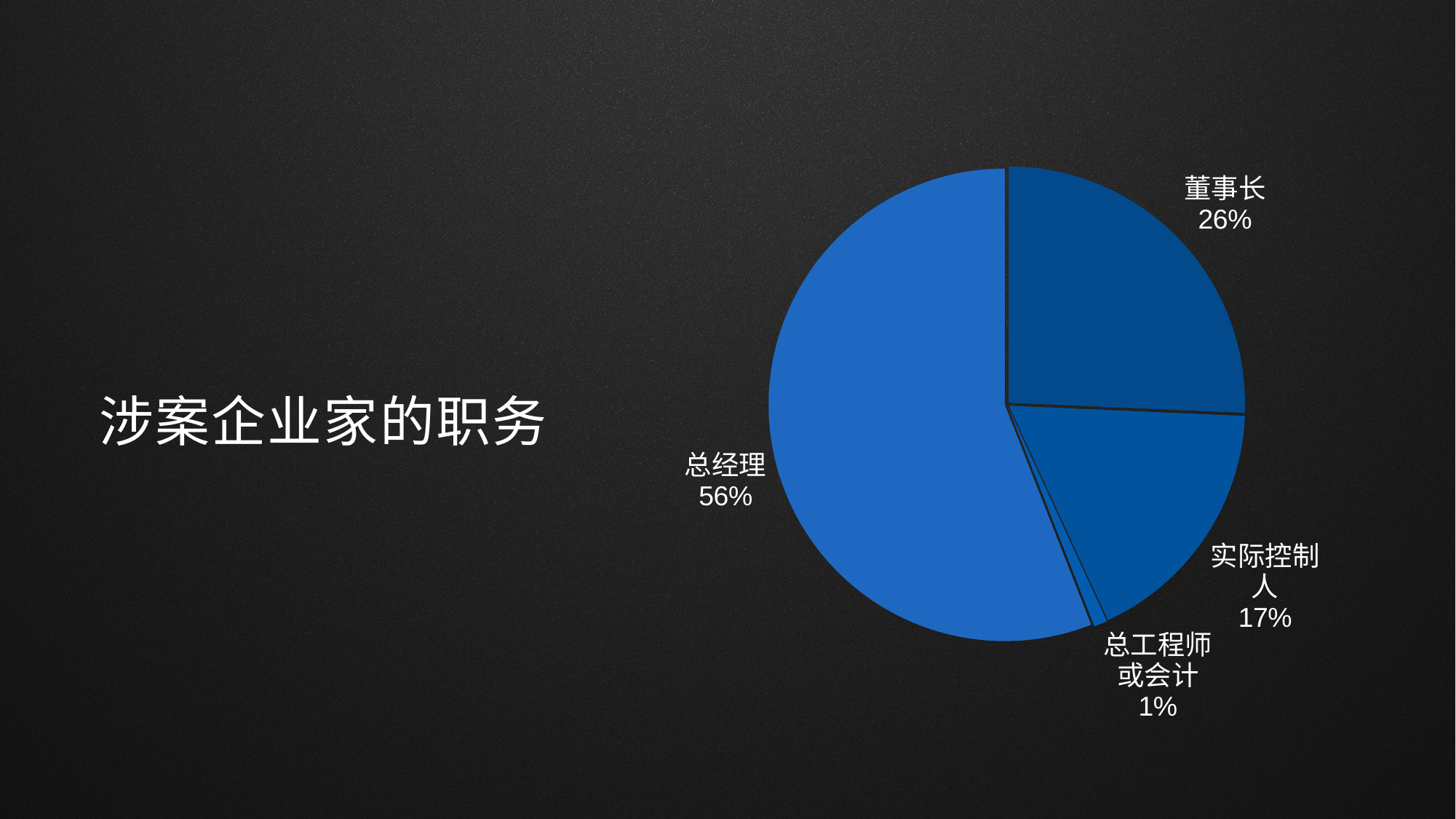

### Chart

| Category | 列1 |
|---|---|
| 董事长 | 0.28 |
| 实际控制人 | 0.19 |
| 总工程师或会计 | 0.01 |
| 总经理 | 0.61 |
涉案企业家的职务